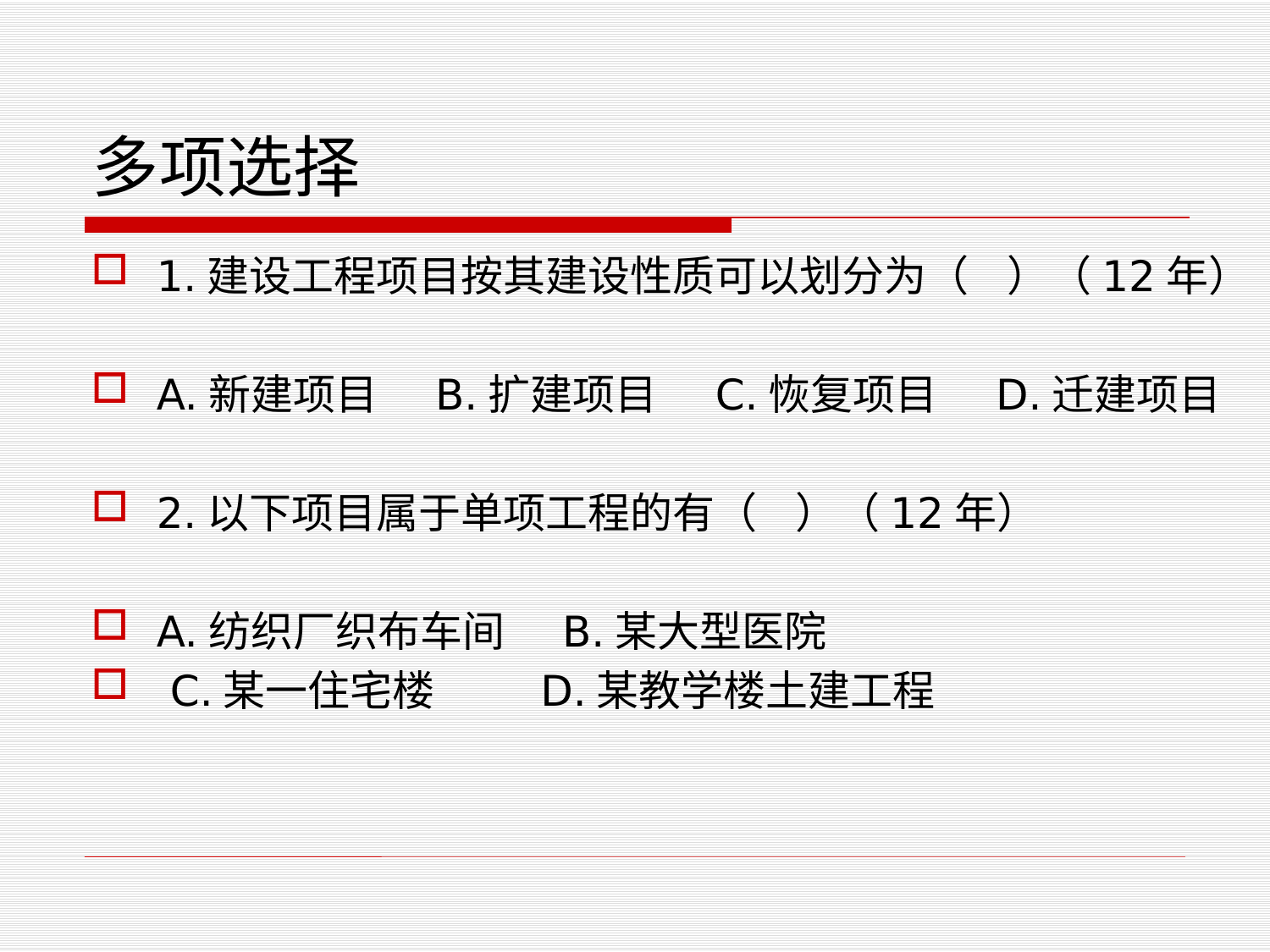

# 多项选择
1.建设工程项目按其建设性质可以划分为（    ）（12年）

A.新建项目     B.扩建项目     C.恢复项目     D.迁建项目

2.以下项目属于单项工程的有（    ）（12年）

A.纺织厂织布车间     B.某大型医院
 C.某一住宅楼          D.某教学楼土建工程